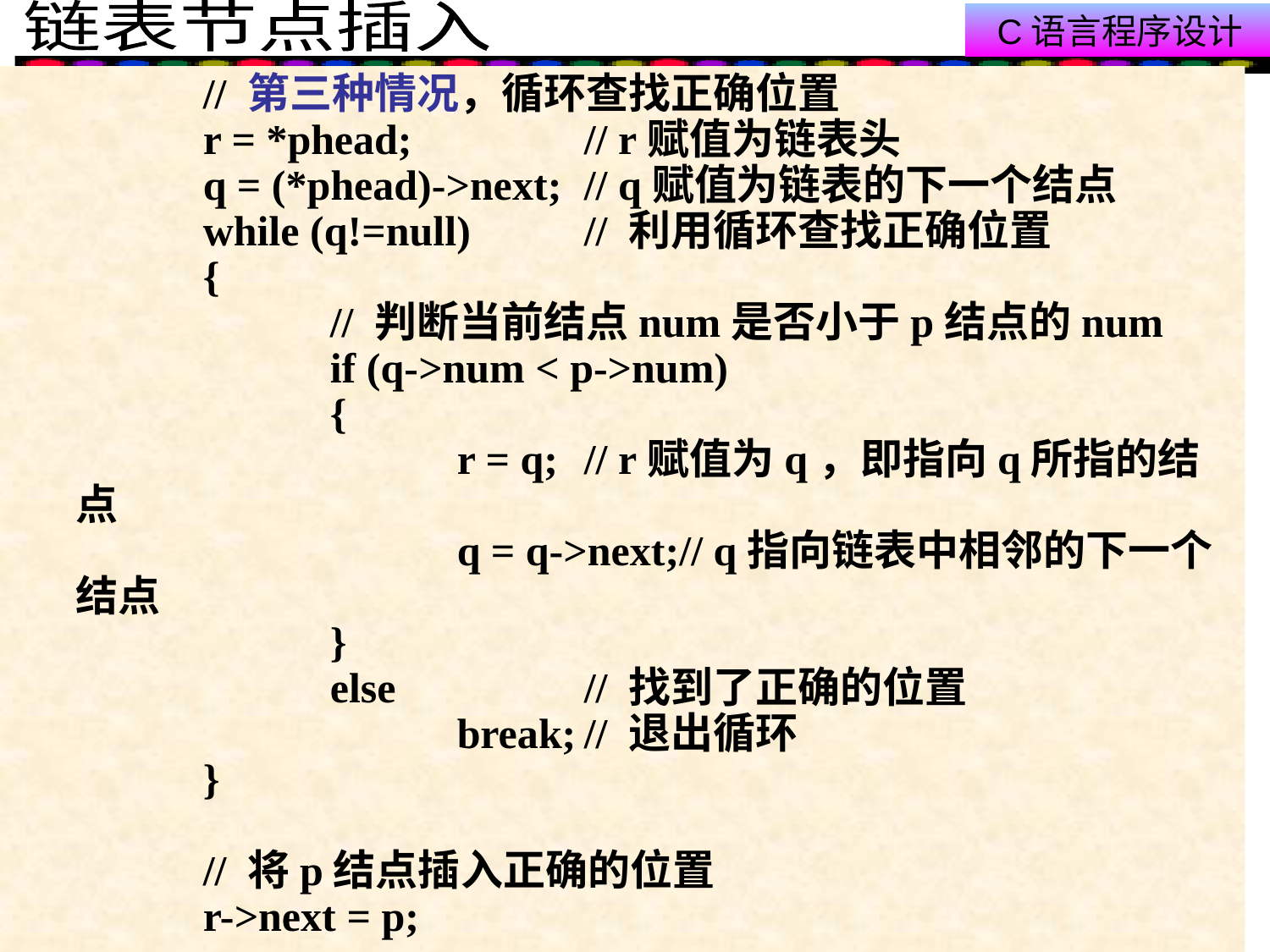

// 第三种情况，循环查找正确位置
		r = *phead;		// r赋值为链表头
		q = (*phead)->next;	// q赋值为链表的下一个结点
		while (q!=null) 	// 利用循环查找正确位置
		{
			// 判断当前结点num是否小于p结点的num
			if (q->num < p->num)
			{
				r = q;	// r赋值为q，即指向q所指的结点
				q = q->next;// q指向链表中相邻的下一个结点
			}
			else		// 找到了正确的位置
				break;	// 退出循环
		}

		// 将p结点插入正确的位置
		r->next = p;
		p->next = q;
	}
}
23